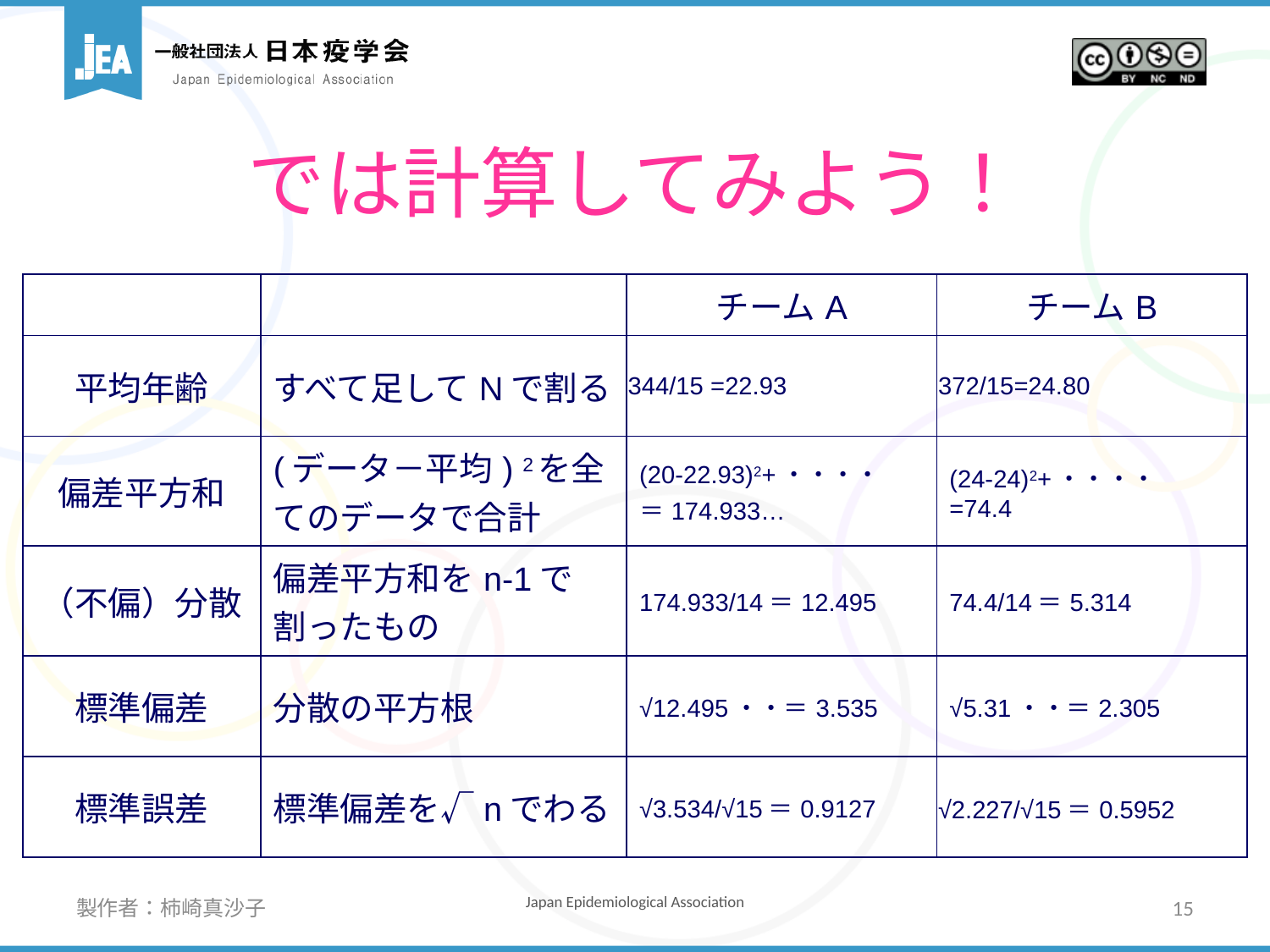

# では計算してみよう！
|  |  | チームA | チームB |
| --- | --- | --- | --- |
| 平均年齢 | すべて足してNで割る | 344/15 =22.93 | 372/15=24.80 |
| 偏差平方和 | (データ－平均) 2を全てのデータで合計 | (20-22.93)2+・・・・ ＝174.933… | (24-24)2+・・・・ =74.4 |
| （不偏）分散 | 偏差平方和をn-1で割ったもの | 174.933/14＝12.495 | 74.4/14＝5.314 |
| 標準偏差 | 分散の平方根 | √12.495・・＝3.535 | √5.31・・＝2.305 |
| 標準誤差 | 標準偏差を√nでわる | √3.534/√15＝0.9127 | √2.227/√15＝0.5952 |
製作者：柿崎真沙子
15